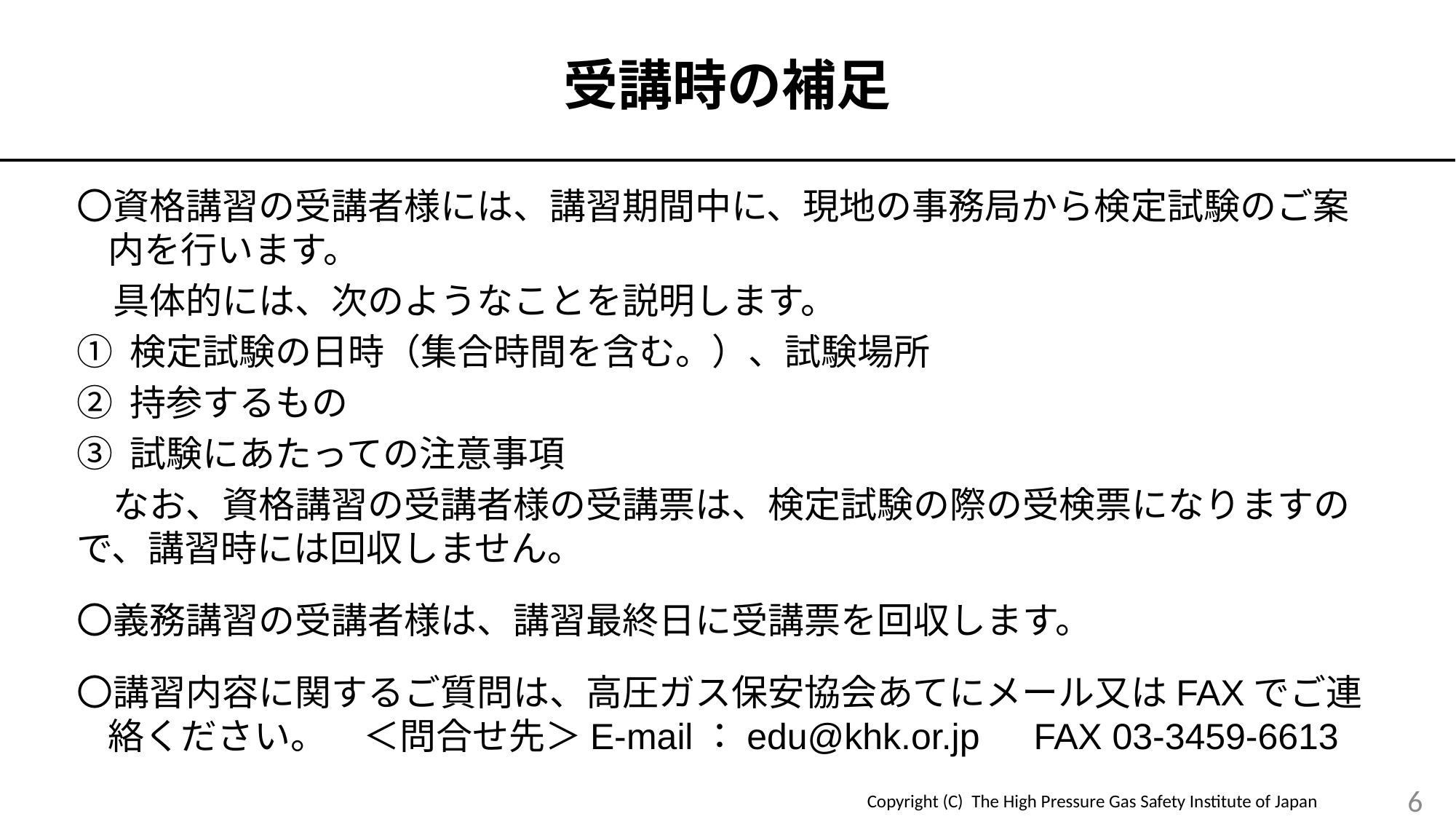

受講時の補足
〇資格講習の受講者様には、講習期間中に、現地の事務局から検定試験のご案内を行います。
　具体的には、次のようなことを説明します。
① 検定試験の日時（集合時間を含む。）、試験場所
② 持参するもの
③ 試験にあたっての注意事項
　なお、資格講習の受講者様の受講票は、検定試験の際の受検票になりますので、講習時には回収しません。

〇義務講習の受講者様は、講習最終日に受講票を回収します。

〇講習内容に関するご質問は、高圧ガス保安協会あてにメール又はFAXでご連絡ください。　＜問合せ先＞E-mail：edu@khk.or.jp　FAX 03-3459-6613

6